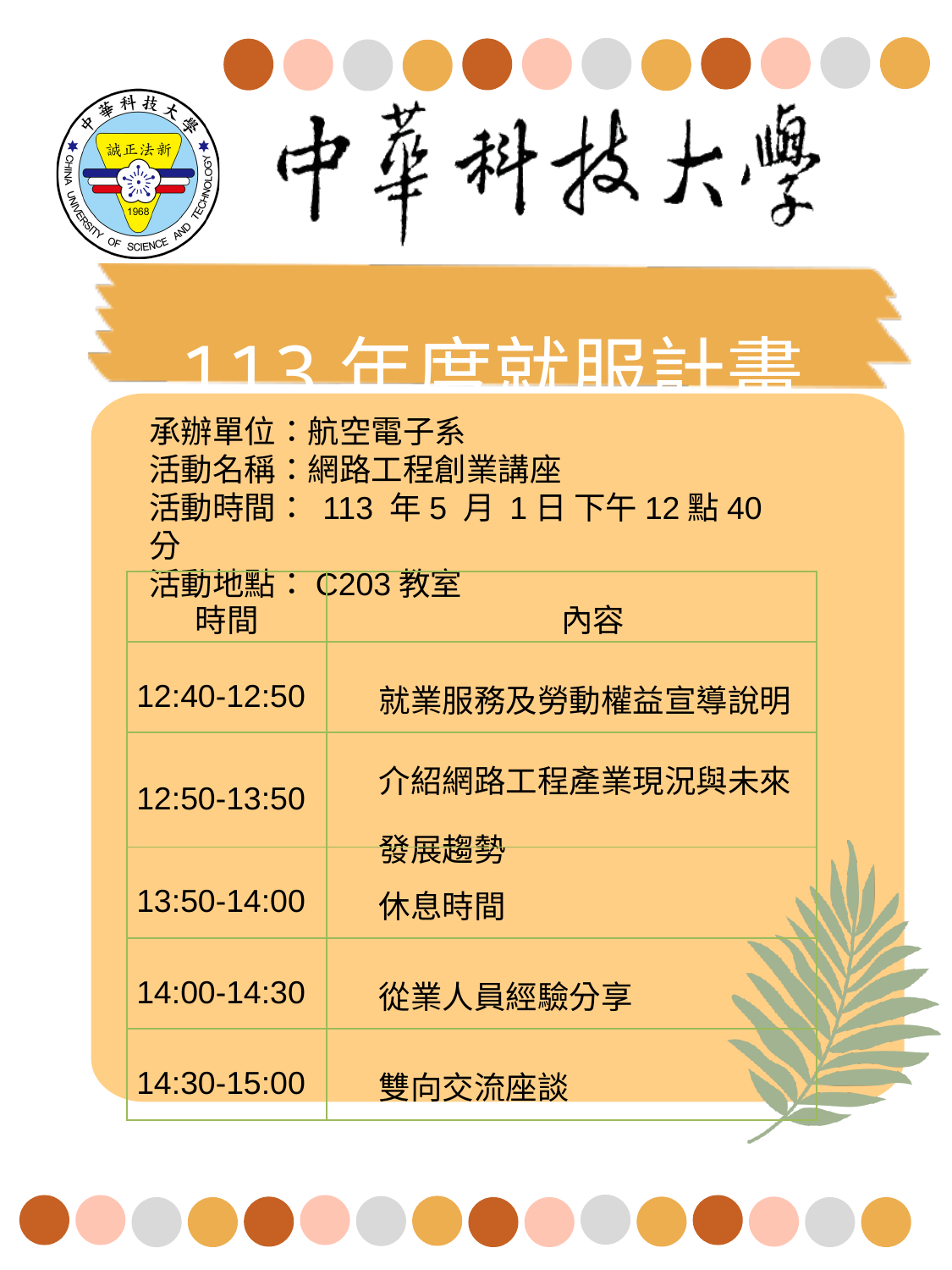

承辦單位：航空電子系
活動名稱：網路工程創業講座
活動時間： 113 年5 月 1日 下午12點40 分
活動地點：C203教室
| 時間 | 內容 |
| --- | --- |
| 12:40-12:50 | 就業服務及勞動權益宣導說明 |
| 12:50-13:50 | 介紹網路工程產業現況與未來發展趨勢 |
| 13:50-14:00 | 休息時間 |
| 14:00-14:30 | 從業人員經驗分享 |
| 14:30-15:00 | 雙向交流座談 |